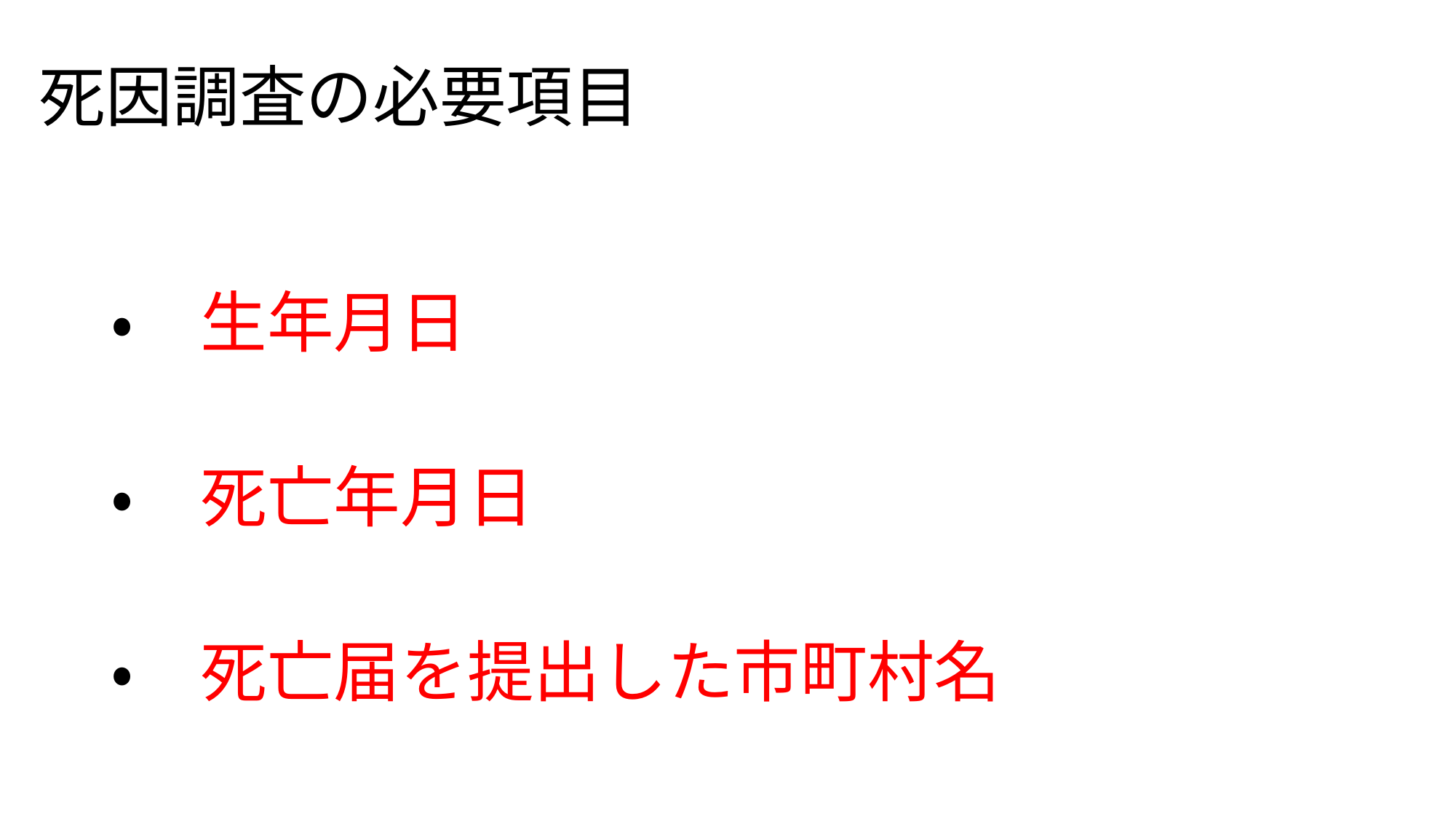

# 死因調査の必要項目

・　生年月日

・　死亡年月日

・　死亡届を提出した市町村名